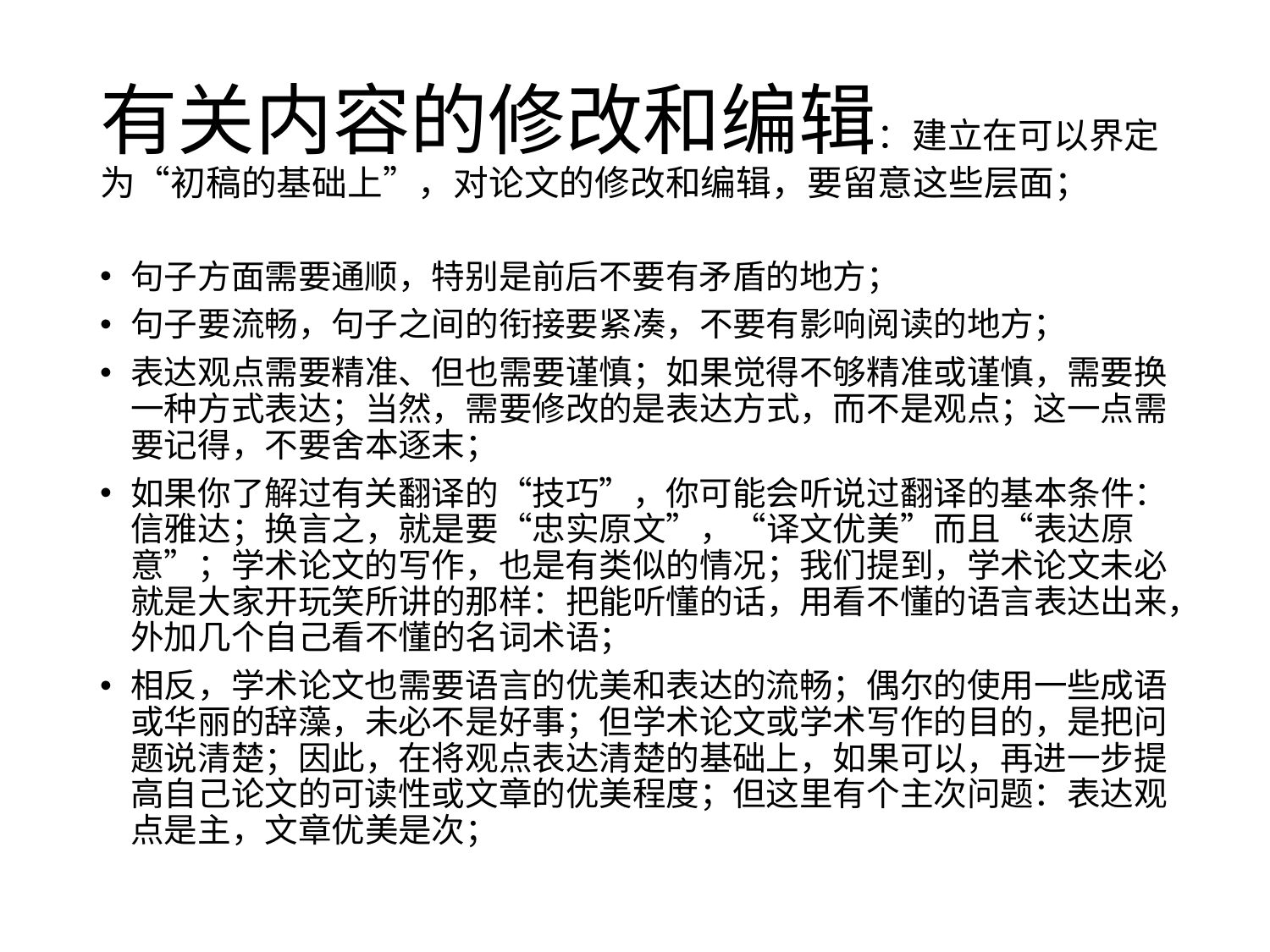

# 有关内容的修改和编辑：建立在可以界定为“初稿的基础上”，对论文的修改和编辑，要留意这些层面；
句子方面需要通顺，特别是前后不要有矛盾的地方；
句子要流畅，句子之间的衔接要紧凑，不要有影响阅读的地方；
表达观点需要精准、但也需要谨慎；如果觉得不够精准或谨慎，需要换一种方式表达；当然，需要修改的是表达方式，而不是观点；这一点需要记得，不要舍本逐末；
如果你了解过有关翻译的“技巧”，你可能会听说过翻译的基本条件：信雅达；换言之，就是要“忠实原文”，“译文优美”而且“表达原意”；学术论文的写作，也是有类似的情况；我们提到，学术论文未必就是大家开玩笑所讲的那样：把能听懂的话，用看不懂的语言表达出来，外加几个自己看不懂的名词术语；
相反，学术论文也需要语言的优美和表达的流畅；偶尔的使用一些成语或华丽的辞藻，未必不是好事；但学术论文或学术写作的目的，是把问题说清楚；因此，在将观点表达清楚的基础上，如果可以，再进一步提高自己论文的可读性或文章的优美程度；但这里有个主次问题：表达观点是主，文章优美是次；